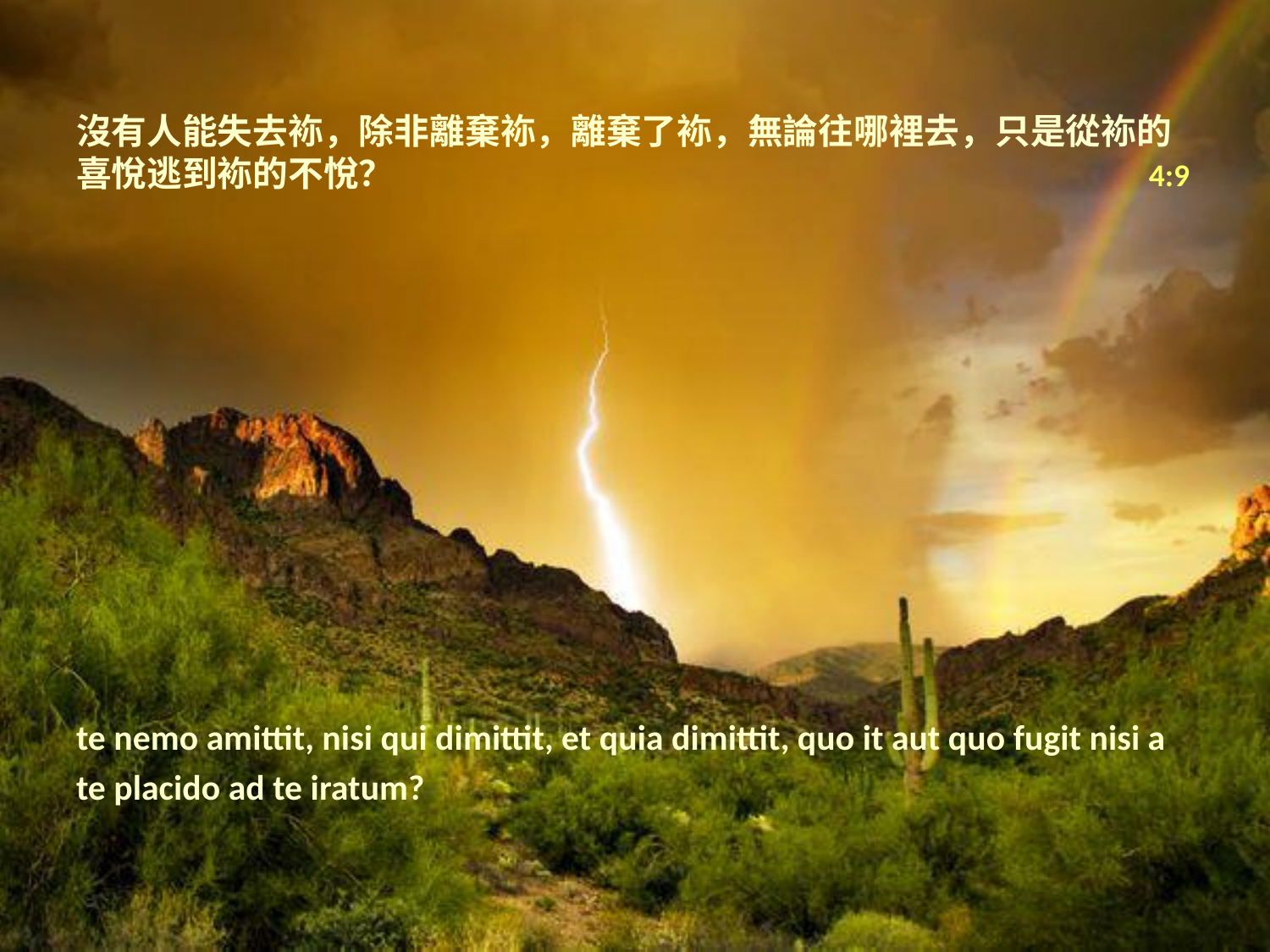

# 沒有人能失去袮，除非離棄袮，離棄了袮，無論往哪裡去，只是從袮的喜悅逃到袮的不悅？						      4:9
te nemo amittit, nisi qui dimittit, et quia dimittit, quo it aut quo fugit nisi a
te placido ad te iratum?